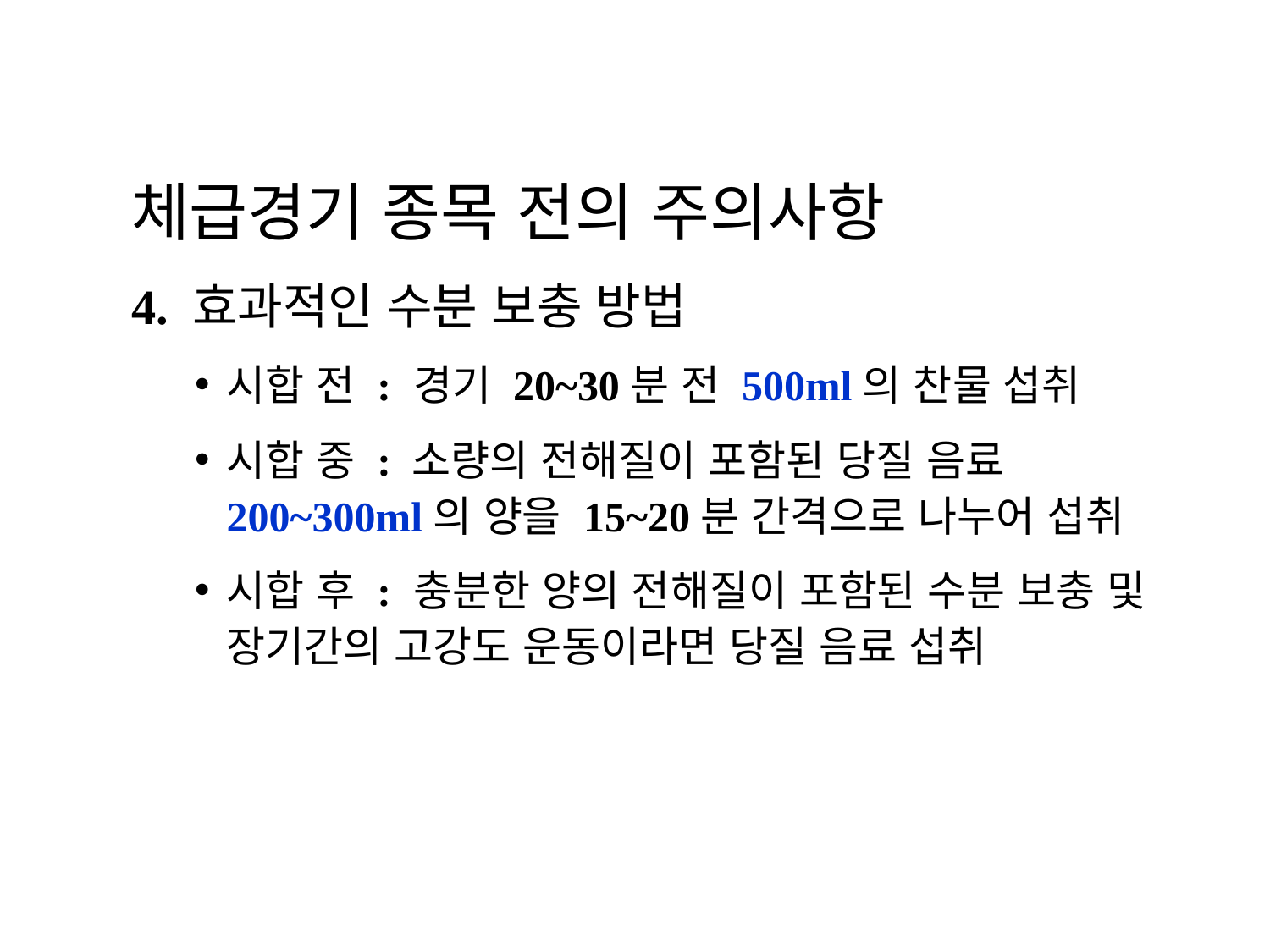

체급경기 종목 전의 주의사항
4. 효과적인 수분 보충 방법
시합 전 : 경기 20~30분 전 500ml의 찬물 섭취
시합 중 : 소량의 전해질이 포함된 당질 음료 200~300ml의 양을 15~20분 간격으로 나누어 섭취
시합 후 : 충분한 양의 전해질이 포함된 수분 보충 및 장기간의 고강도 운동이라면 당질 음료 섭취